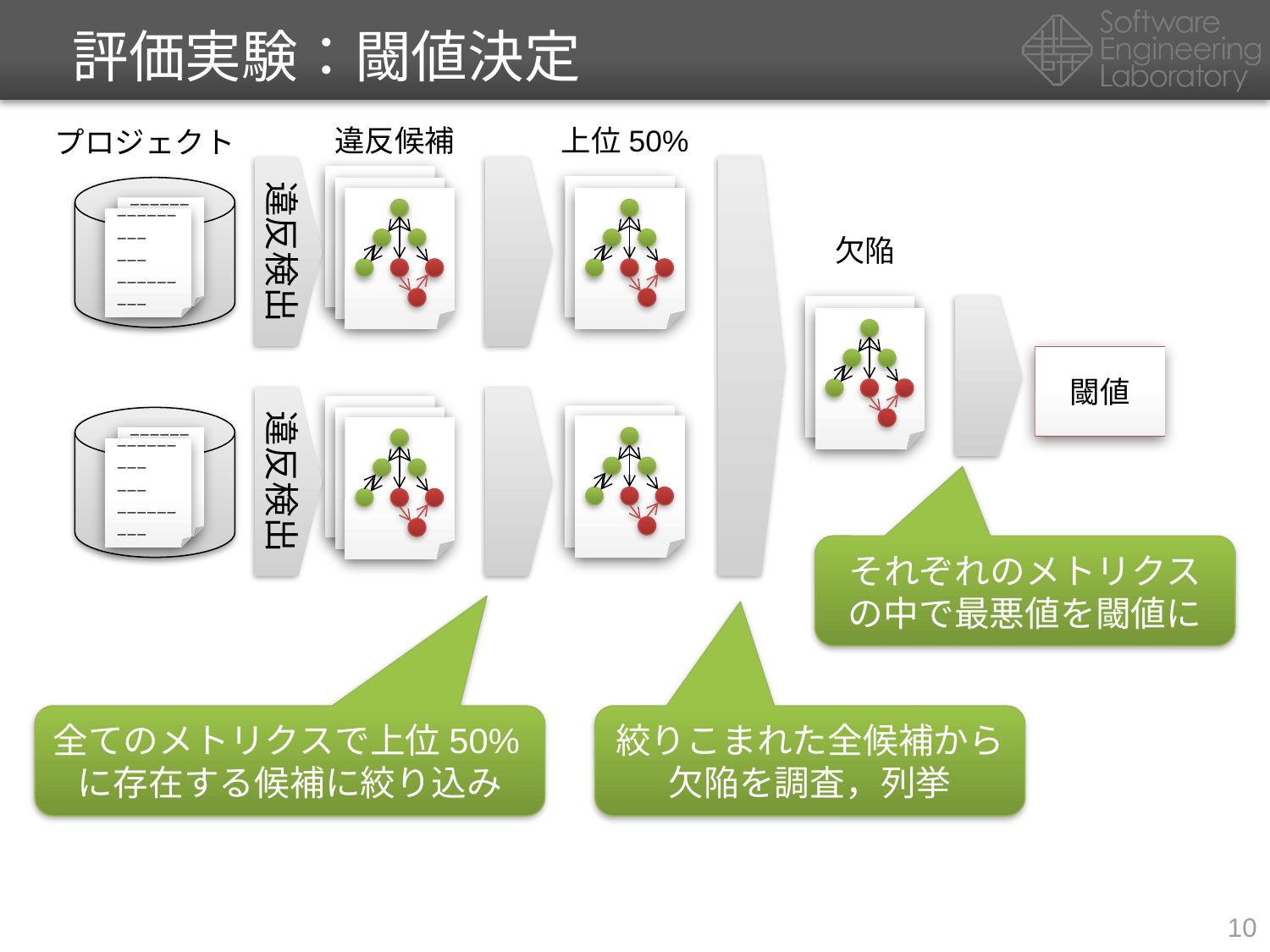

# 評価実験：閾値決定
違反候補
上位50%
プロジェクト

違反検出

------
---
---
---------
------
---
---
---------
欠陥

閾値
違反検出

------
---
---
---------
------
---
---
---------
それぞれのメトリクスの中で最悪値を閾値に
全てのメトリクスで上位50%に存在する候補に絞り込み
絞りこまれた全候補から欠陥を調査，列挙
10